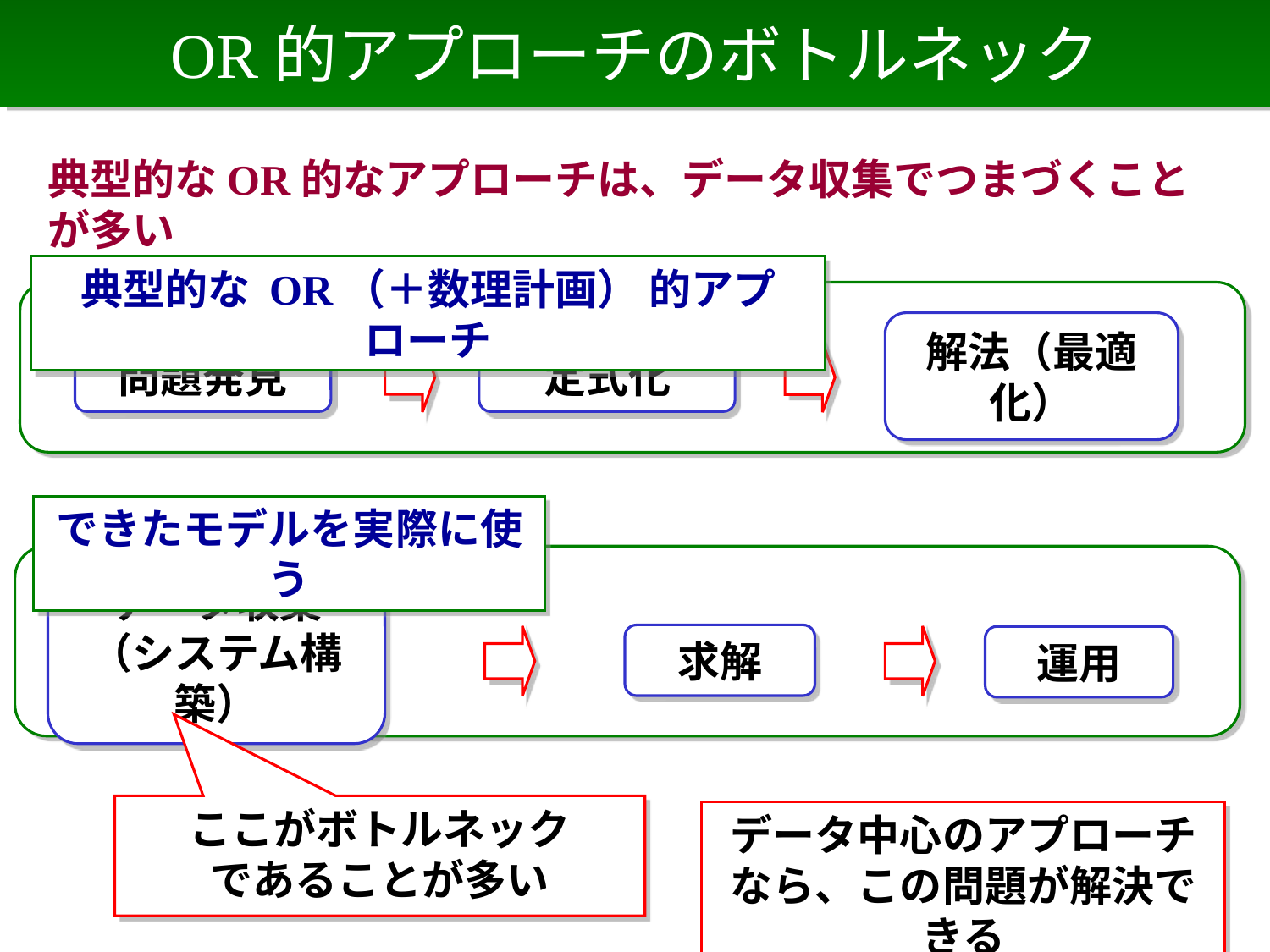

# OR的アプローチのボトルネック
典型的なOR的なアプローチは、データ収集でつまづくことが多い
典型的な OR（＋数理計画） 的アプローチ

問題発見
定式化
解法（最適化）

できたモデルを実際に使う

データ収集
（システム構築）
求解

運用
ここがボトルネック
であることが多い
データ中心のアプローチなら、この問題が解決できる